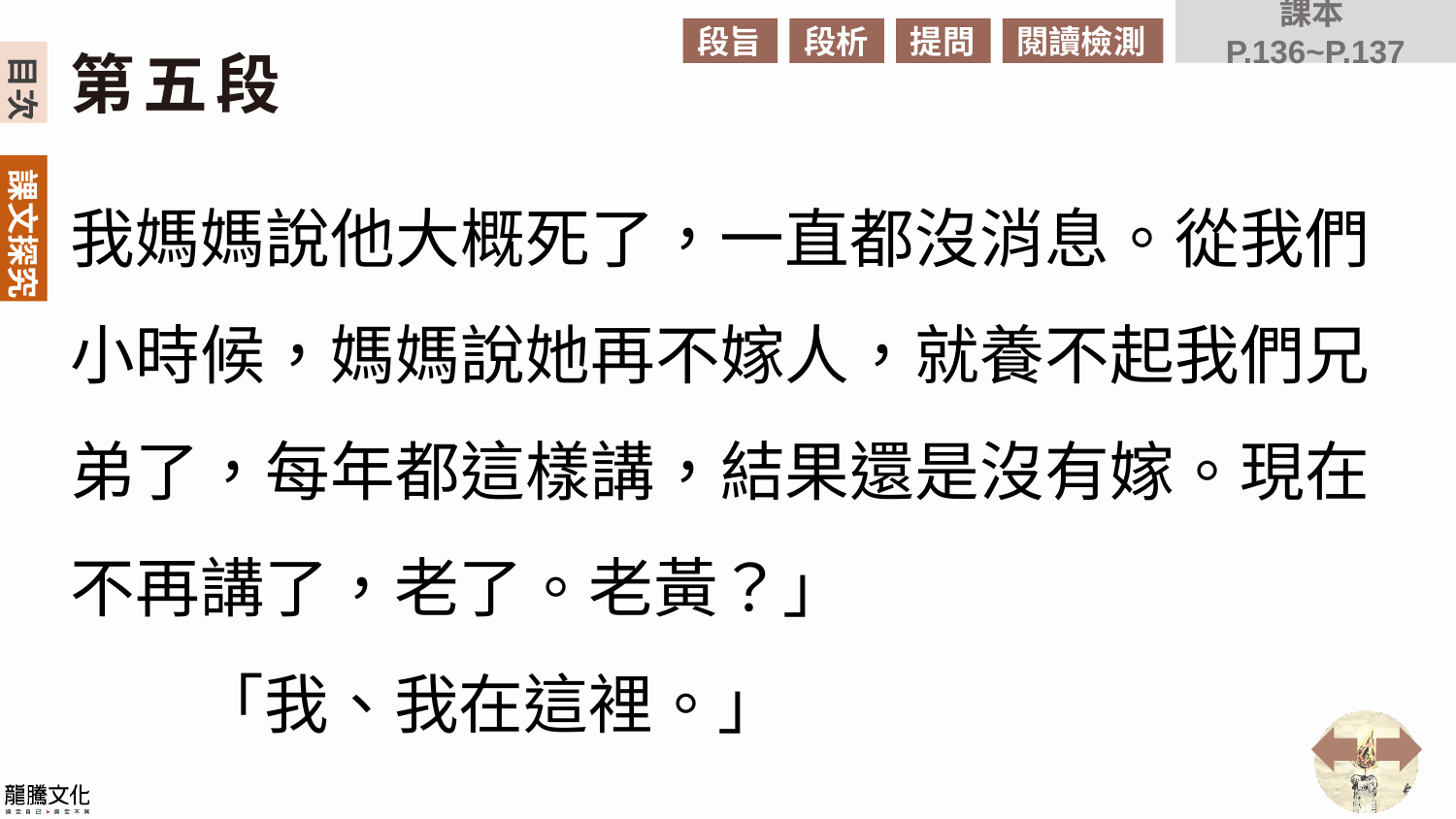

課本P.136~P.137
段旨
段析
提問
閱讀檢測
第五段
我媽媽說他大概死了，一直都沒消息。從我們小時候，媽媽說她再不嫁人，就養不起我們兄弟了，每年都這樣講，結果還是沒有嫁。現在不再講了，老了。老黃？」
　　「我、我在這裡。」